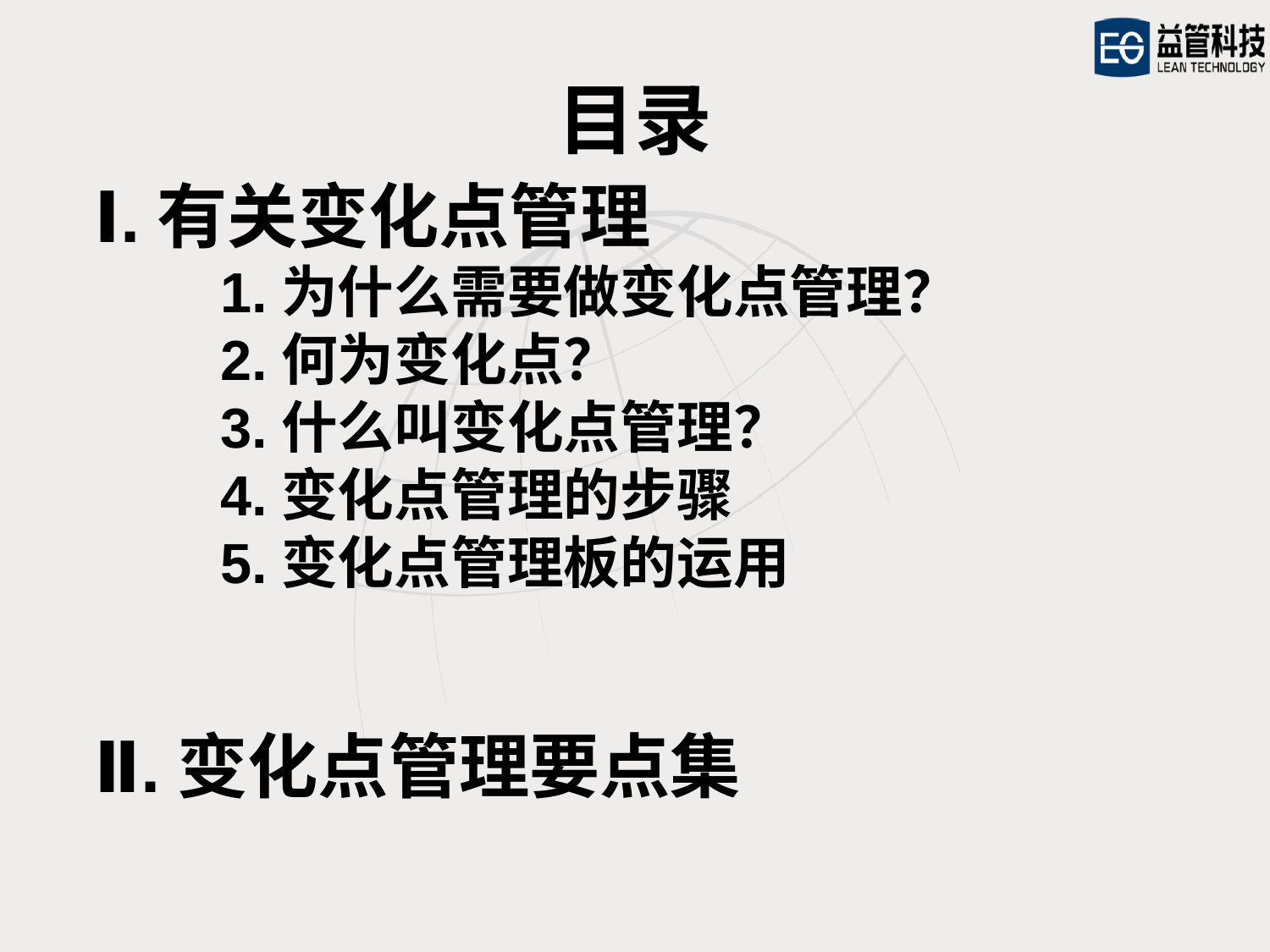

# 目录
Ⅰ.有关变化点管理
　　1.为什么需要做变化点管理？
　　2.何为变化点？
　　3.什么叫变化点管理？
　　4.变化点管理的步骤
　　5.变化点管理板的运用

Ⅱ.变化点管理要点集